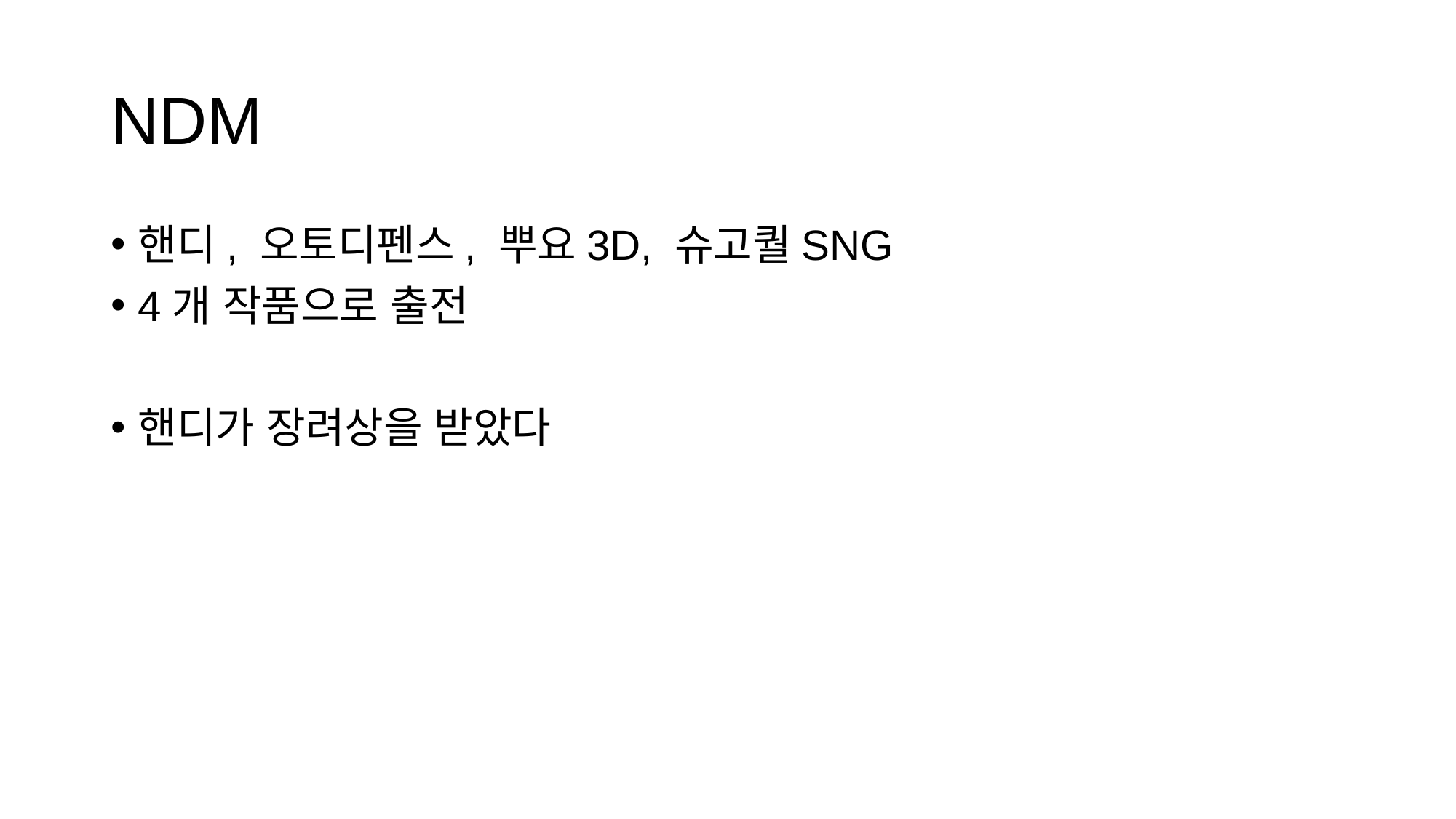

# NDM
핸디, 오토디펜스, 뿌요3D, 슈고퀄SNG
4개 작품으로 출전

핸디가 장려상을 받았다